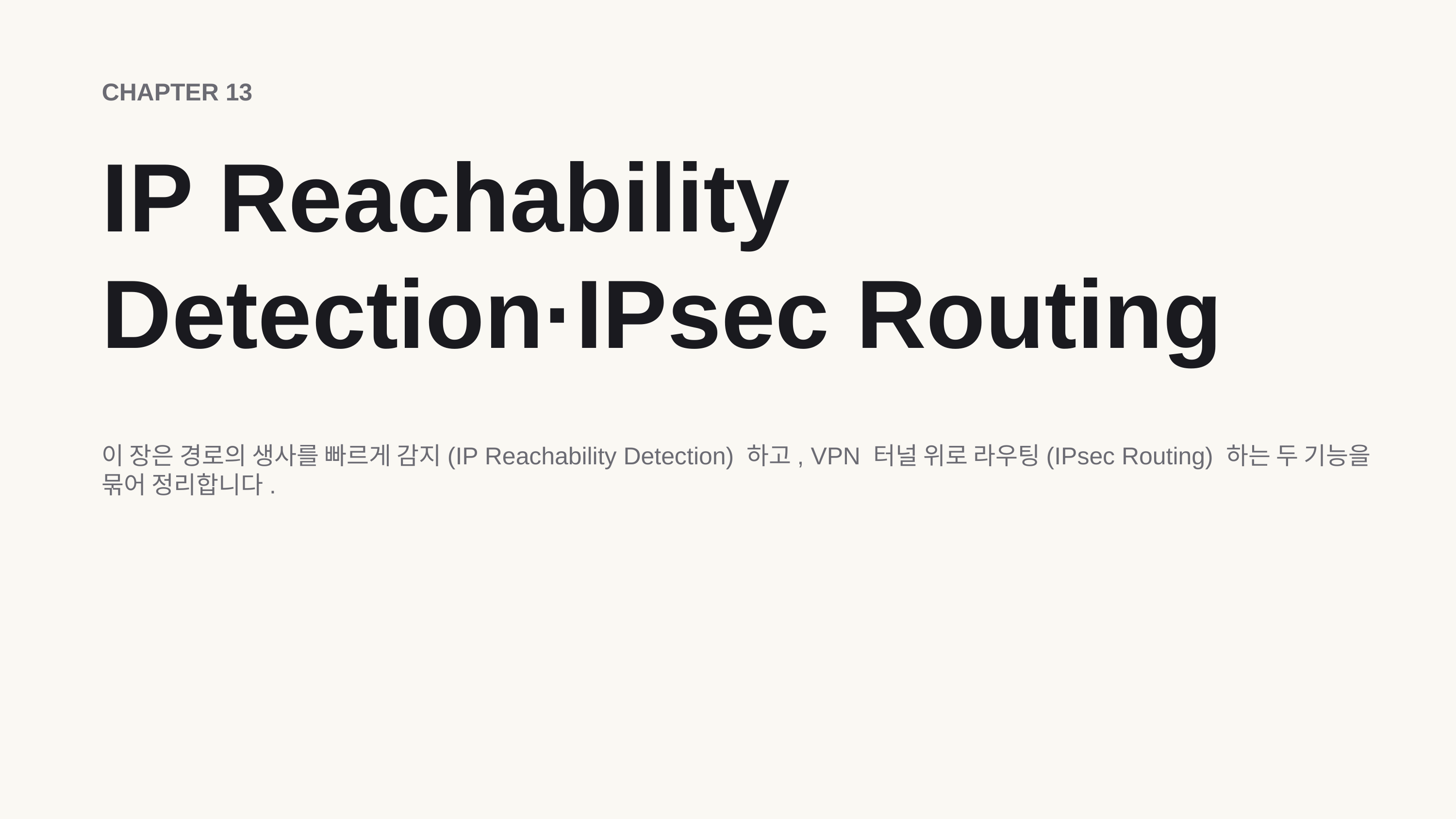

CHAPTER 13
IP Reachability Detection·IPsec Routing
이 장은 경로의 생사를 빠르게 감지(IP Reachability Detection) 하고, VPN 터널 위로 라우팅(IPsec Routing) 하는 두 기능을 묶어 정리합니다.